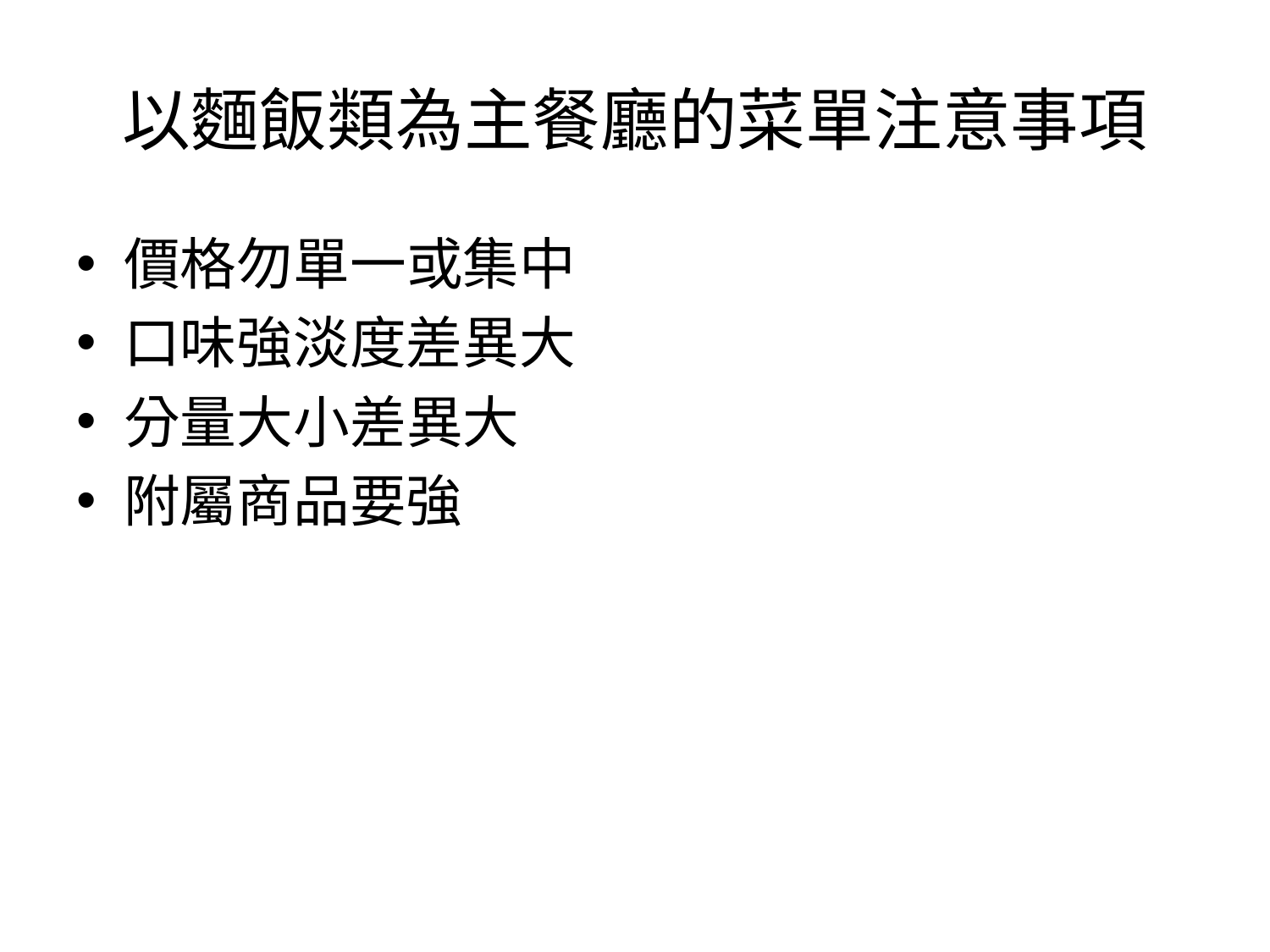

# 以麵飯類為主餐廳的菜單注意事項
價格勿單一或集中
口味強淡度差異大
分量大小差異大
附屬商品要強